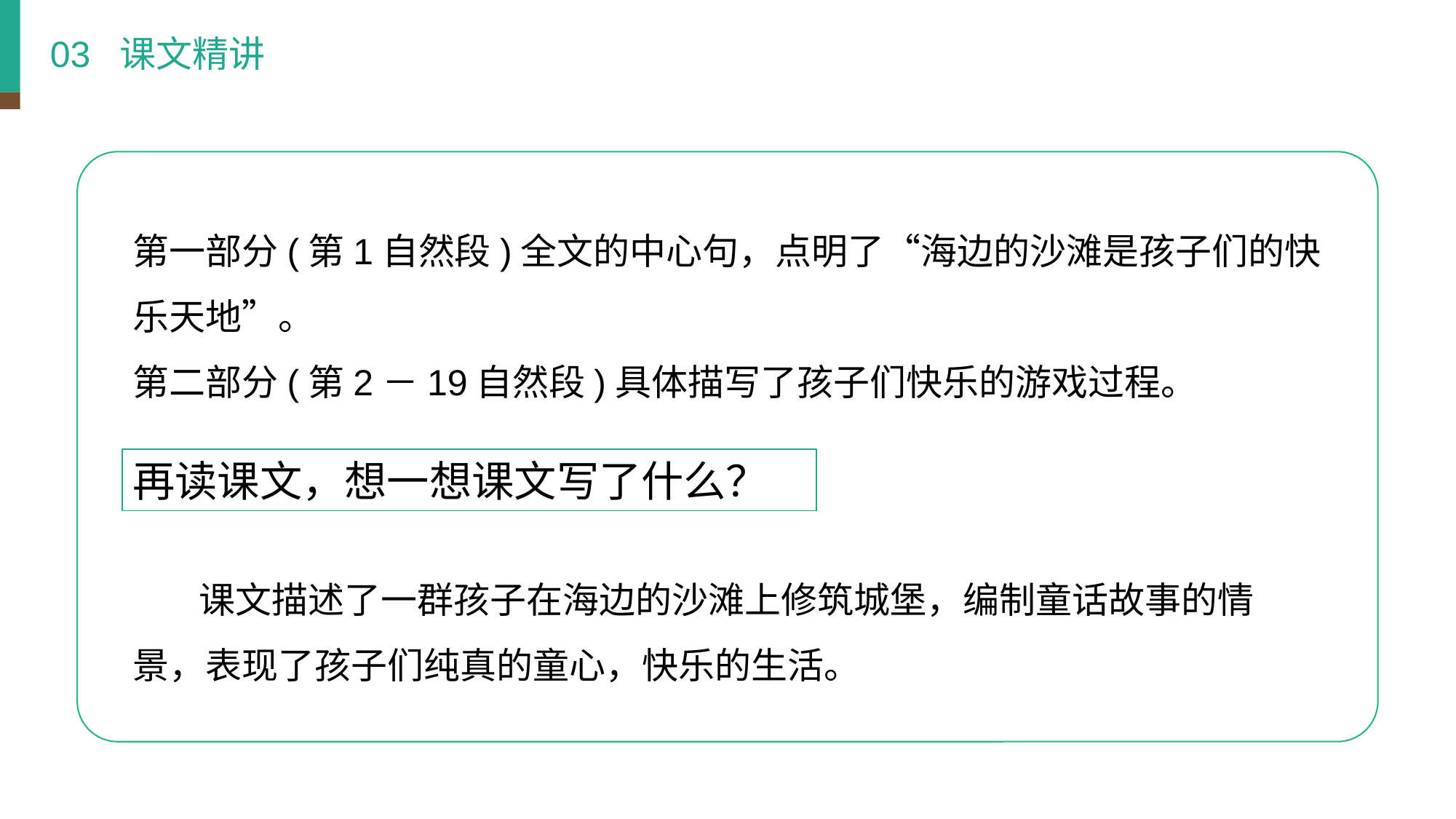

03  课文精讲
第一部分(第1自然段)全文的中心句，点明了“海边的沙滩是孩子们的快乐天地”。
第二部分(第2－19自然段)具体描写了孩子们快乐的游戏过程。
再读课文，想一想课文写了什么？
       课文描述了一群孩子在海边的沙滩上修筑城堡，编制童话故事的情景，表现了孩子们纯真的童心，快乐的生活。